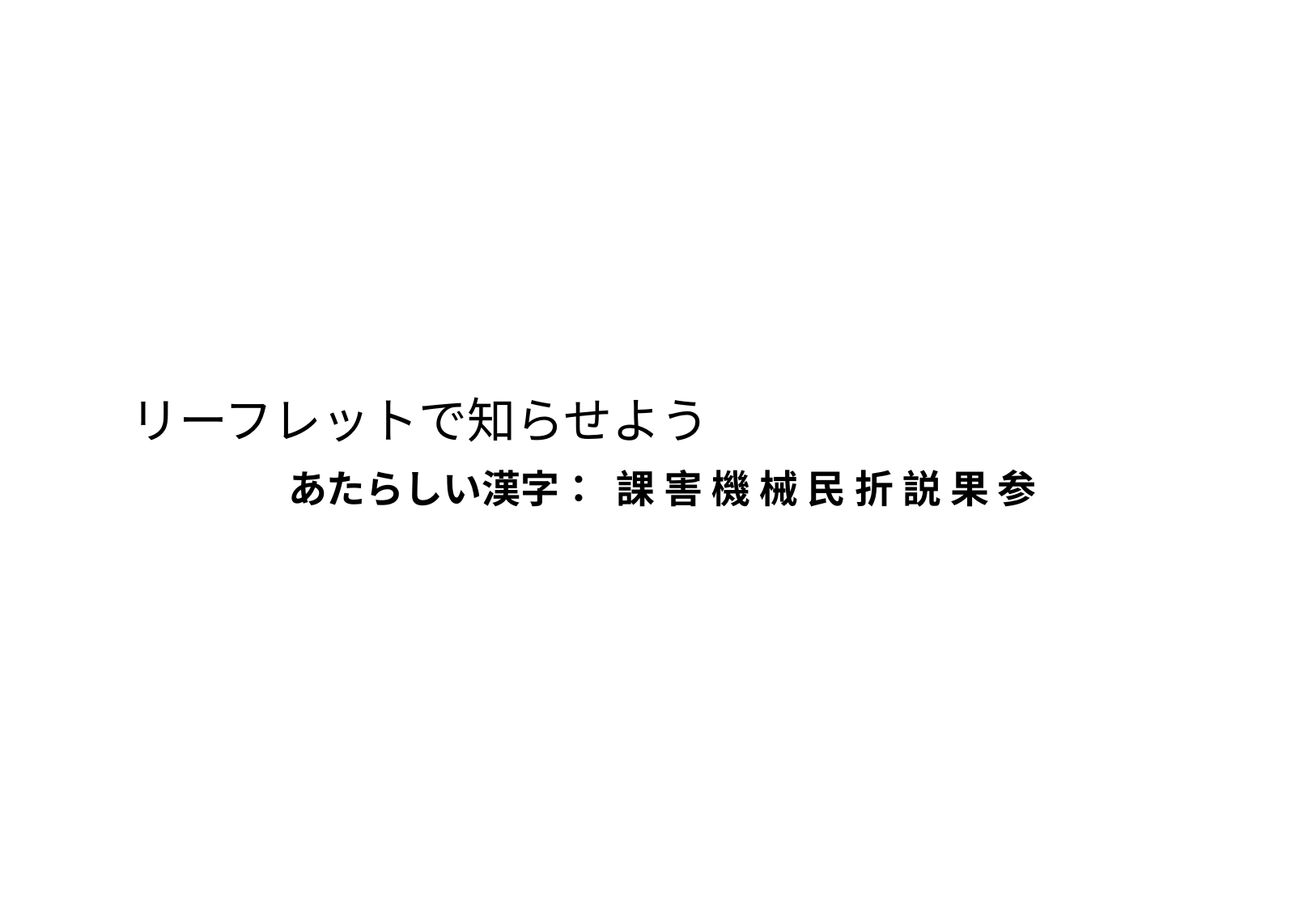

# リーフレットで知らせよう
あたらしい漢字：  課 害 機 械 民 折 説 果 参